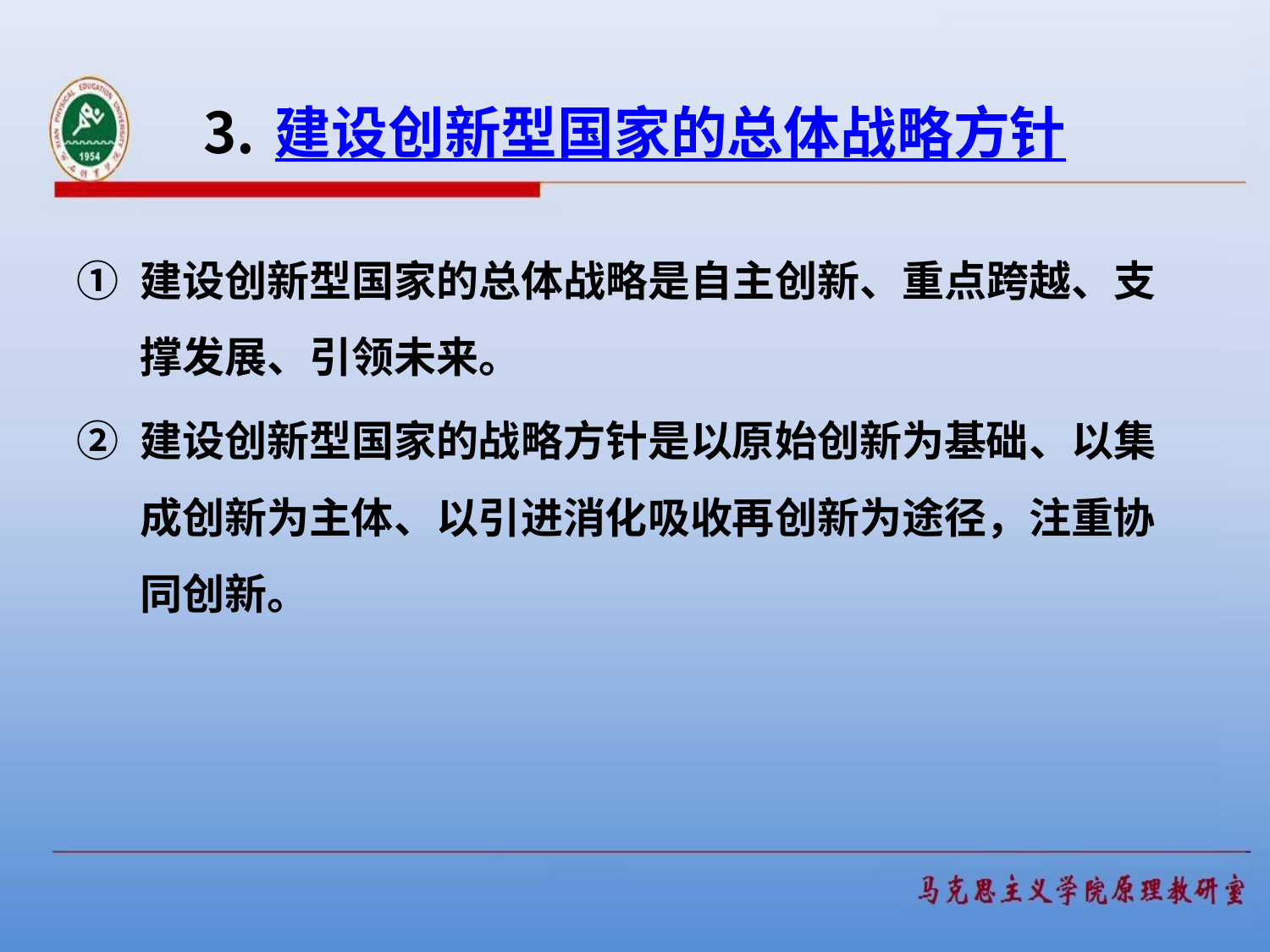

# 建设创新型国家的总体战略方针
建设创新型国家的总体战略是自主创新、重点跨越、支撑发展、引领未来。
建设创新型国家的战略方针是以原始创新为基础、以集成创新为主体、以引进消化吸收再创新为途径，注重协同创新。